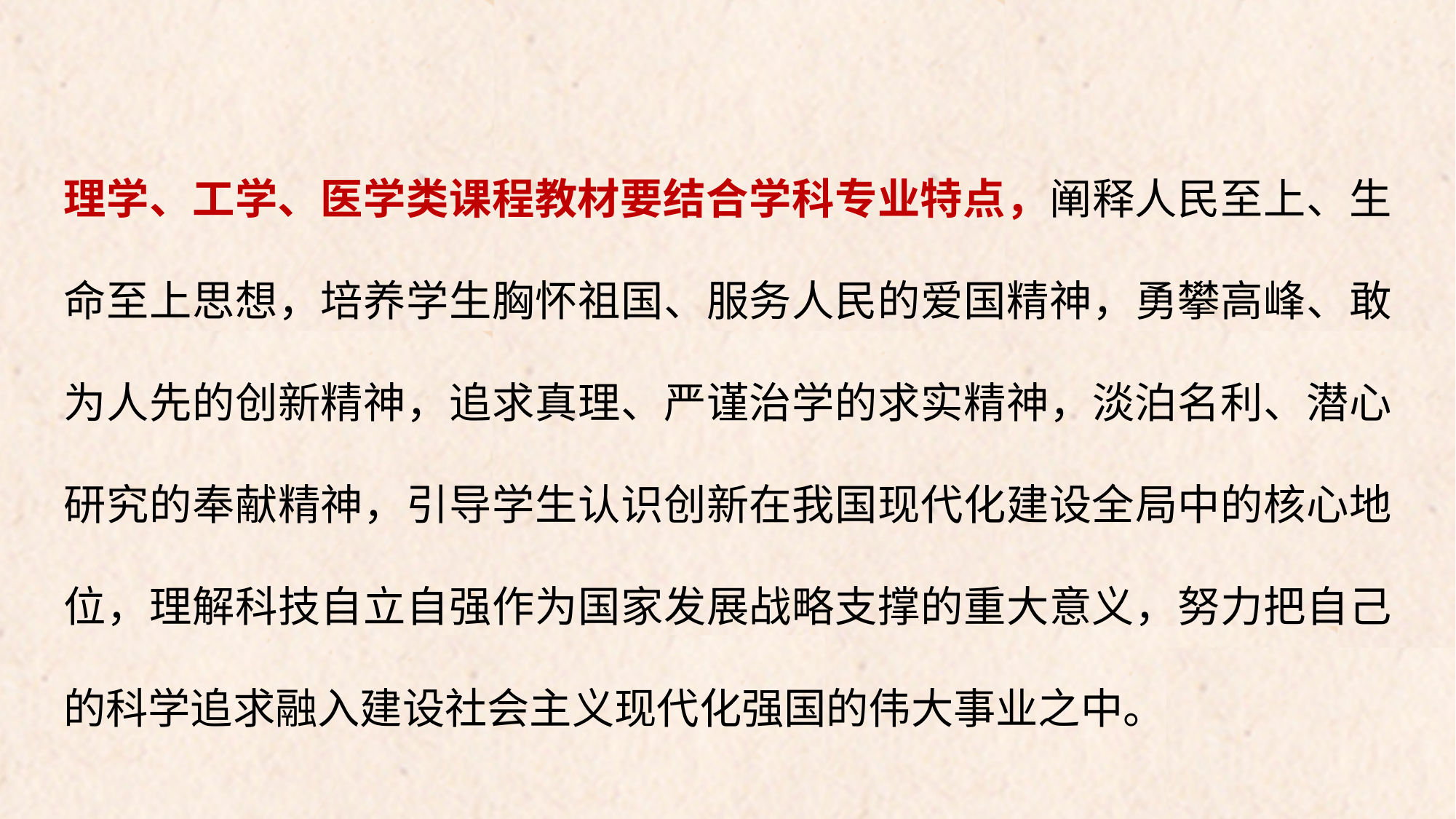

理学、工学、医学类课程教材要结合学科专业特点，阐释人民至上、生命至上思想，培养学生胸怀祖国、服务人民的爱国精神，勇攀高峰、敢为人先的创新精神，追求真理、严谨治学的求实精神，淡泊名利、潜心研究的奉献精神，引导学生认识创新在我国现代化建设全局中的核心地位，理解科技自立自强作为国家发展战略支撑的重大意义，努力把自己的科学追求融入建设社会主义现代化强国的伟大事业之中。